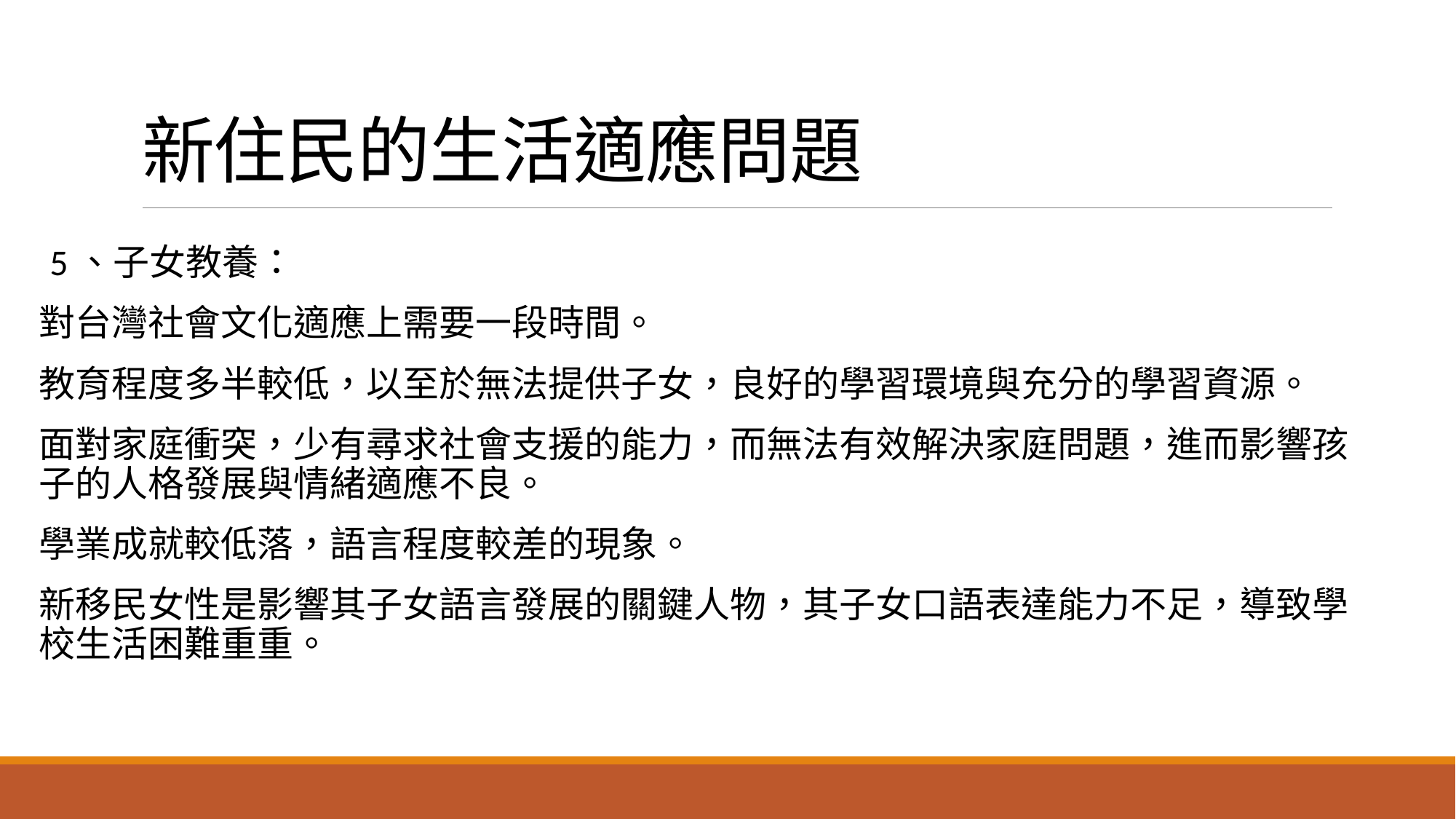

# 新住民的生活適應問題
5、子女教養：
對台灣社會文化適應上需要一段時間。
教育程度多半較低，以至於無法提供子女，良好的學習環境與充分的學習資源。
面對家庭衝突，少有尋求社會支援的能力，而無法有效解決家庭問題，進而影響孩子的人格發展與情緒適應不良。
學業成就較低落，語言程度較差的現象。
新移民女性是影響其子女語言發展的關鍵人物，其子女口語表達能力不足，導致學校生活困難重重。